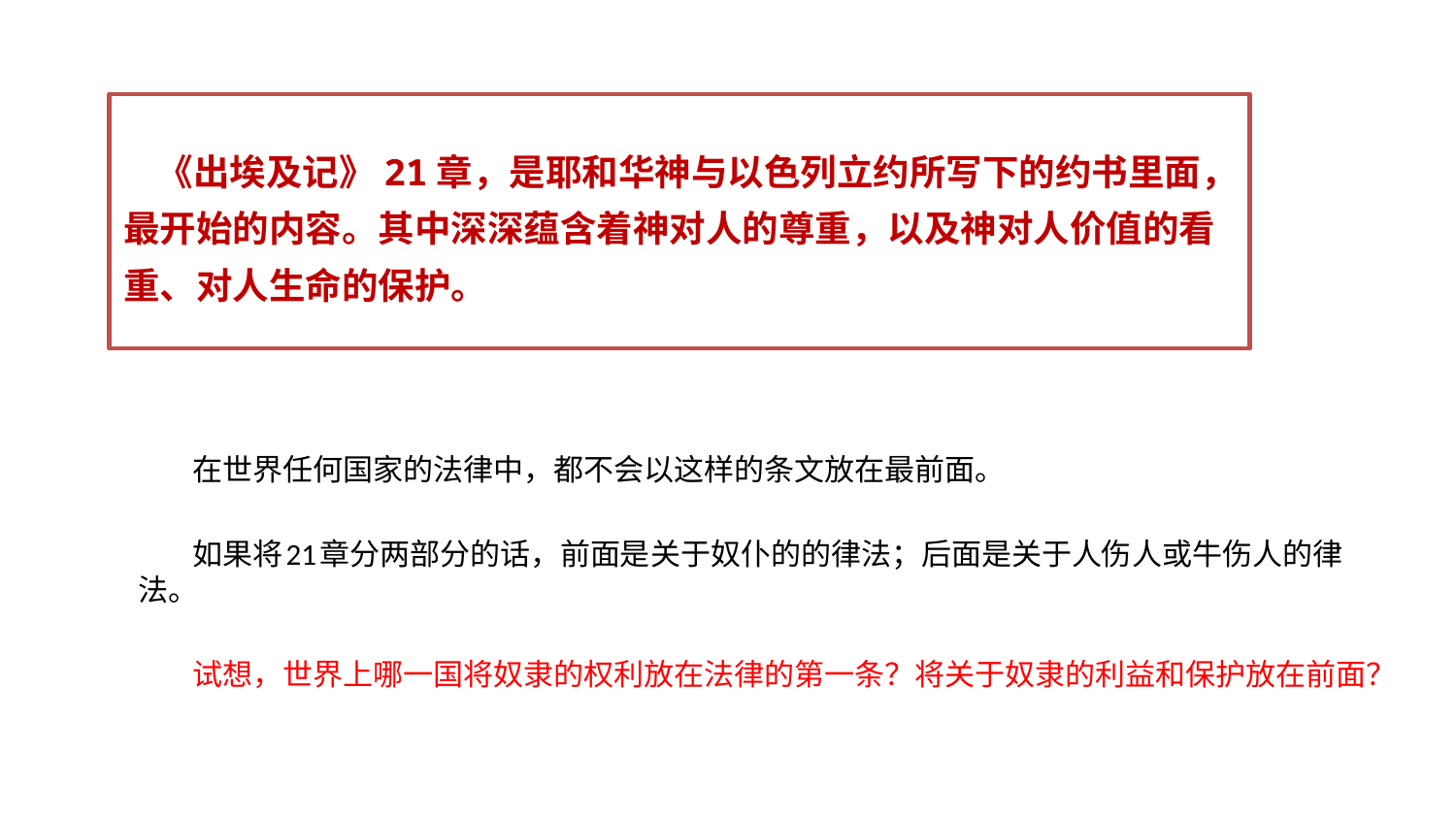

在世界任何国家的法律中，都不会以这样的条文放在最前面。

               如果将21章分两部分的话，前面是关于奴仆的的律法；后面是关于人伤人或牛伤人的律法。

               试想，世界上哪一国将奴隶的权利放在法律的第一条？将关于奴隶的利益和保护放在前面？

   《出埃及记》21章，是耶和华神与以色列立约所写下的约书里面，最开始的内容。其中深深蕴含着神对人的尊重，以及神对人价值的看重、对人生命的保护。